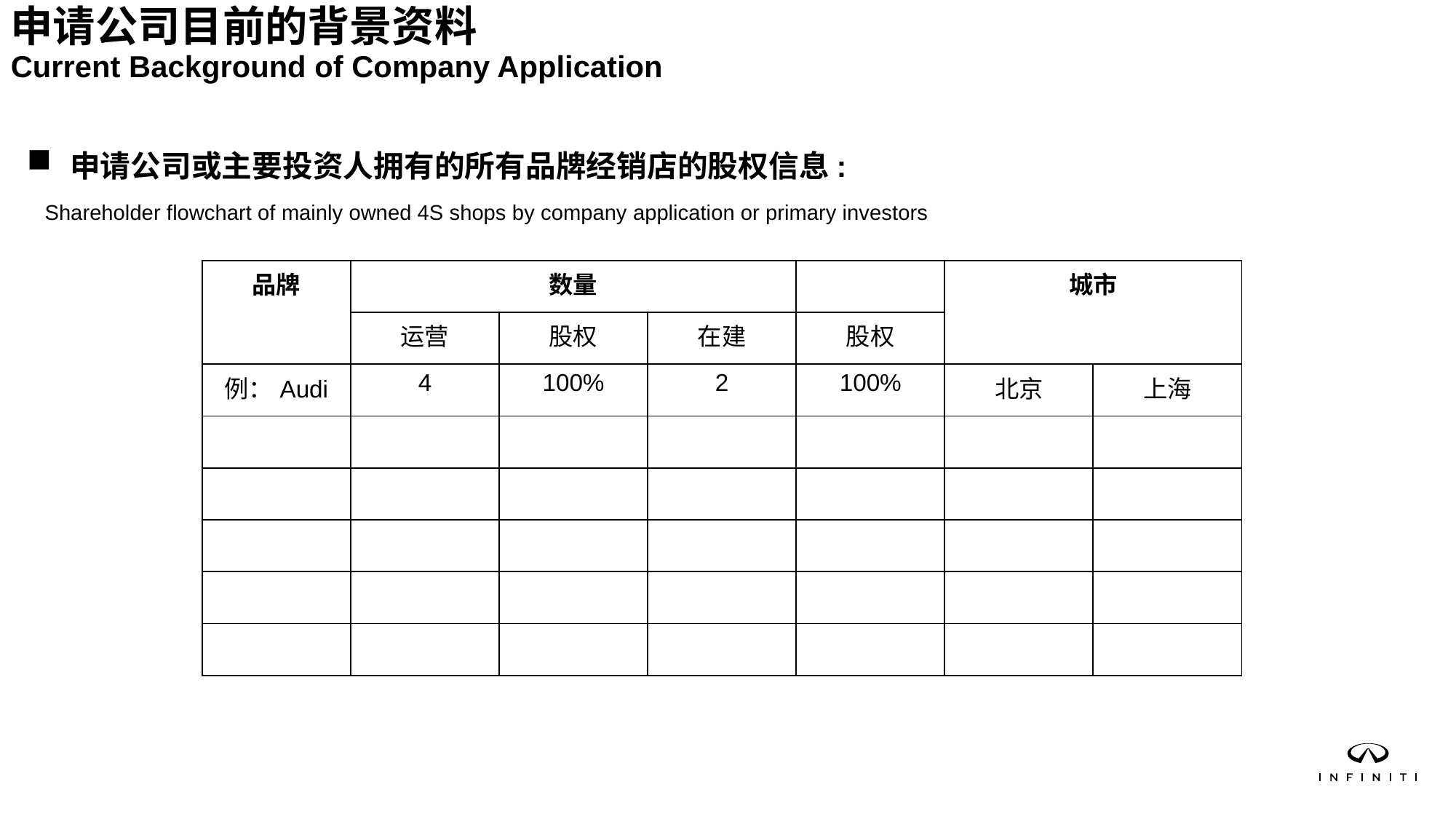

申请公司目前的背景资料
Current Background of Company Application
 申请公司或主要投资人拥有的所有品牌经销店的股权信息:
   Shareholder flowchart of mainly owned 4S shops by company application or primary investors
| 品牌 | 数量 |  |  |  | 城市 |  |
| --- | --- | --- | --- | --- | --- | --- |
|  | 运营 | 股权 | 在建 | 股权 |  |  |
| 例：Audi | 4 | 100% | 2 | 100% | 北京 | 上海 |
|  |  |  |  |  |  |  |
|  |  |  |  |  |  |  |
|  |  |  |  |  |  |  |
|  |  |  |  |  |  |  |
|  |  |  |  |  |  |  |